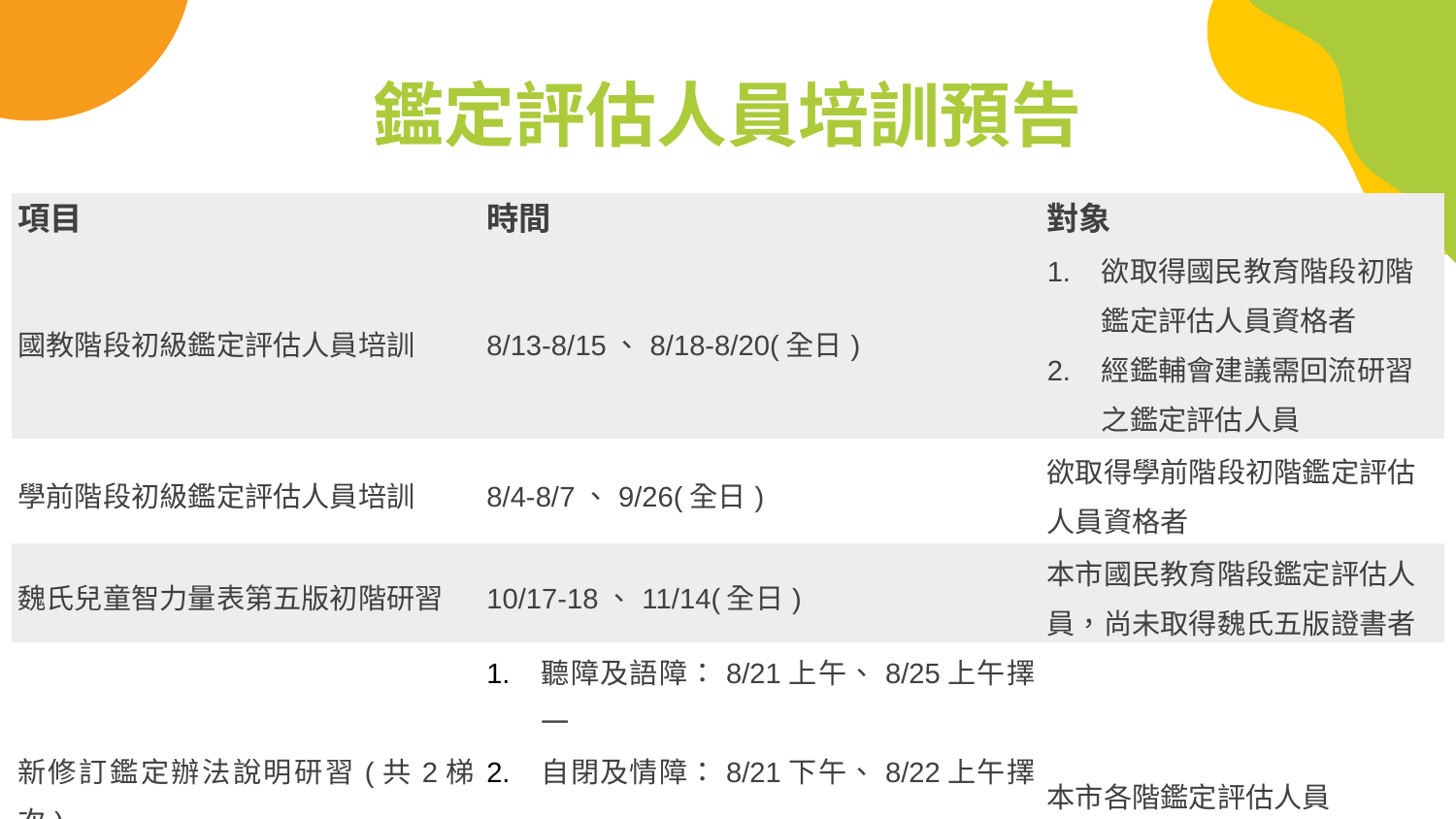

# 鑑定評估人員培訓預告
| 項目 | 時間 | 對象 |
| --- | --- | --- |
| 國教階段初級鑑定評估人員培訓 | 8/13-8/15、8/18-8/20(全日) | 欲取得國民教育階段初階鑑定評估人員資格者 經鑑輔會建議需回流研習之鑑定評估人員 |
| 學前階段初級鑑定評估人員培訓 | 8/4-8/7、9/26(全日) | 欲取得學前階段初階鑑定評估人員資格者 |
| 魏氏兒童智力量表第五版初階研習 | 10/17-18、11/14(全日) | 本市國民教育階段鑑定評估人員，尚未取得魏氏五版證書者 |
| 新修訂鑑定辦法說明研習(共2梯次) | 聽障及語障：8/21上午、8/25上午擇一 自閉及情障：8/21下午、8/22上午擇一 視障：8/21下午、8/22上午擇一 學障：8/26上午、8/27上午擇一 | 本市各階鑑定評估人員 |
| 魏氏幼兒智力量表第四版培訓 | 7/1、7/2、8/25(全日) | 尚未取得魏幼四版證書者 |